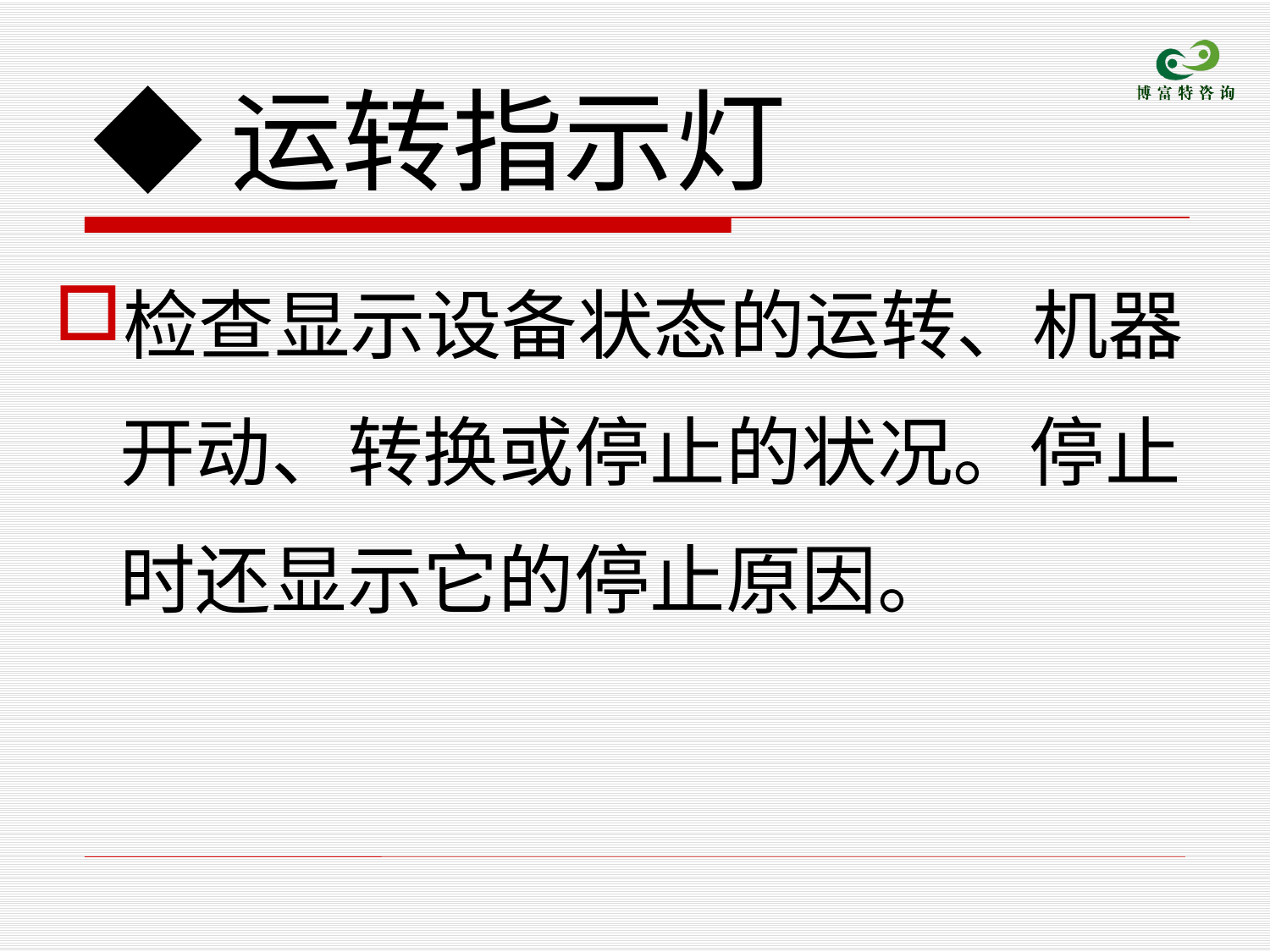

# ◆运转指示灯

检查显示设备状态的运转、机器开动、转换或停止的状况。停止时还显示它的停止原因。
470